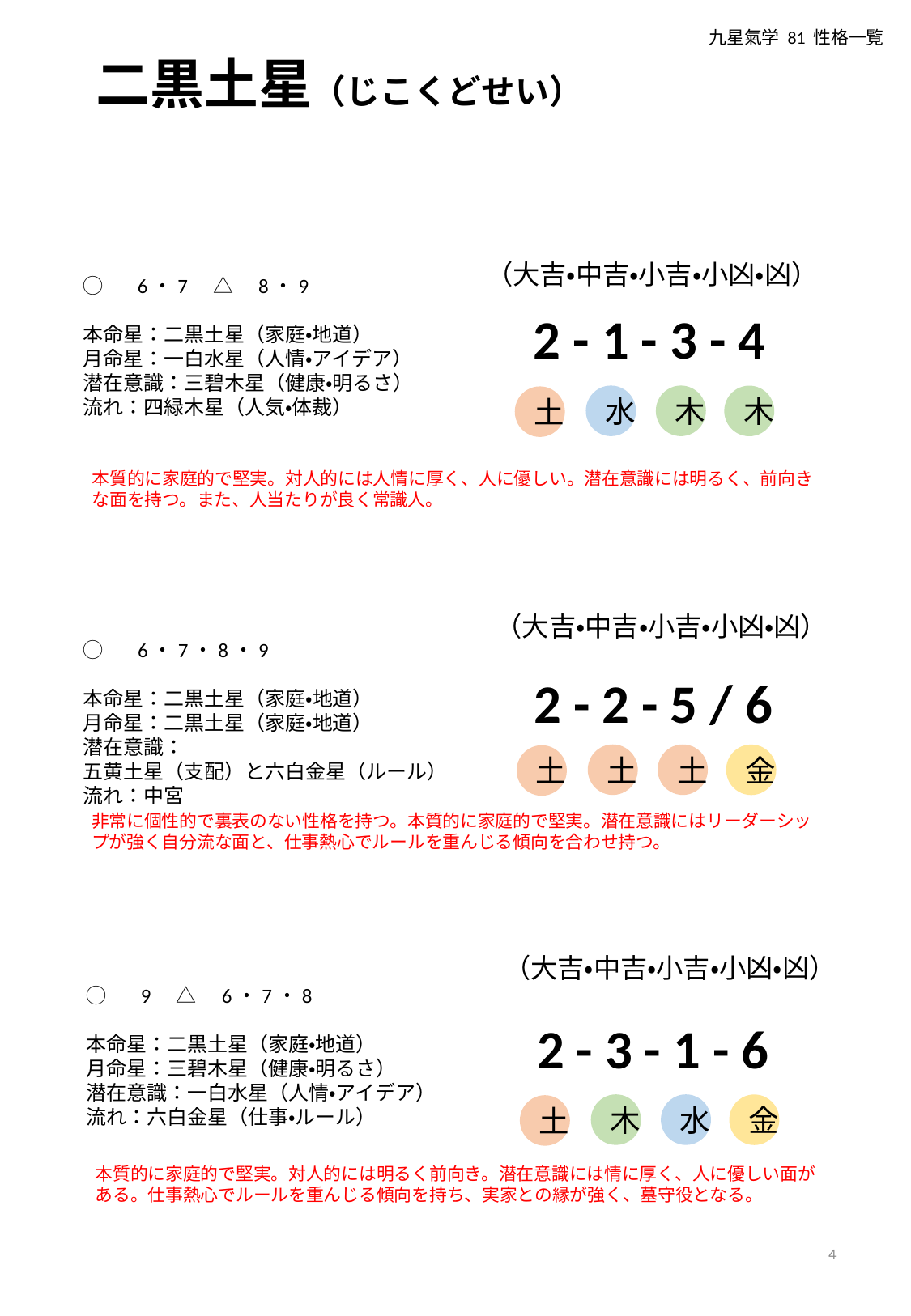

九星氣学 81 性格一覧
二黒土星（じこくどせい）
（大吉・中吉・小吉・小凶・凶）
◯　 6・7　△　8・9

本命星：二黒土星（家庭・地道）
月命星：一白水星（人情・アイデア）
潜在意識：三碧木星（健康・明るさ）
流れ：四緑木星（人気・体裁）

2 - 1 - 3 - 4
水
木
木
土
本質的に家庭的で堅実。対人的には人情に厚く、人に優しい。潜在意識には明るく、前向きな面を持つ。また、人当たりが良く常識人。
（大吉・中吉・小吉・小凶・凶）
◯　 6・7・8・9

本命星：二黒土星（家庭・地道）
月命星：二黒土星（家庭・地道）
潜在意識：
五黄土星（支配）と六白金星（ルール）
流れ：中宮
2 - 2 - 5 / 6
土
土
金
土
非常に個性的で裏表のない性格を持つ。本質的に家庭的で堅実。潜在意識にはリーダーシップが強く自分流な面と、仕事熱心でルールを重んじる傾向を合わせ持つ。
（大吉・中吉・小吉・小凶・凶）
◯　 9　△　6・7・8

本命星：二黒土星（家庭・地道）
月命星：三碧木星（健康・明るさ）
潜在意識：一白水星（人情・アイデア）
流れ：六白金星（仕事・ルール）
2 - 3 - 1 - 6
木
水
金
土
本質的に家庭的で堅実。対人的には明るく前向き。潜在意識には情に厚く、人に優しい面がある。仕事熱心でルールを重んじる傾向を持ち、実家との縁が強く、墓守役となる。
4